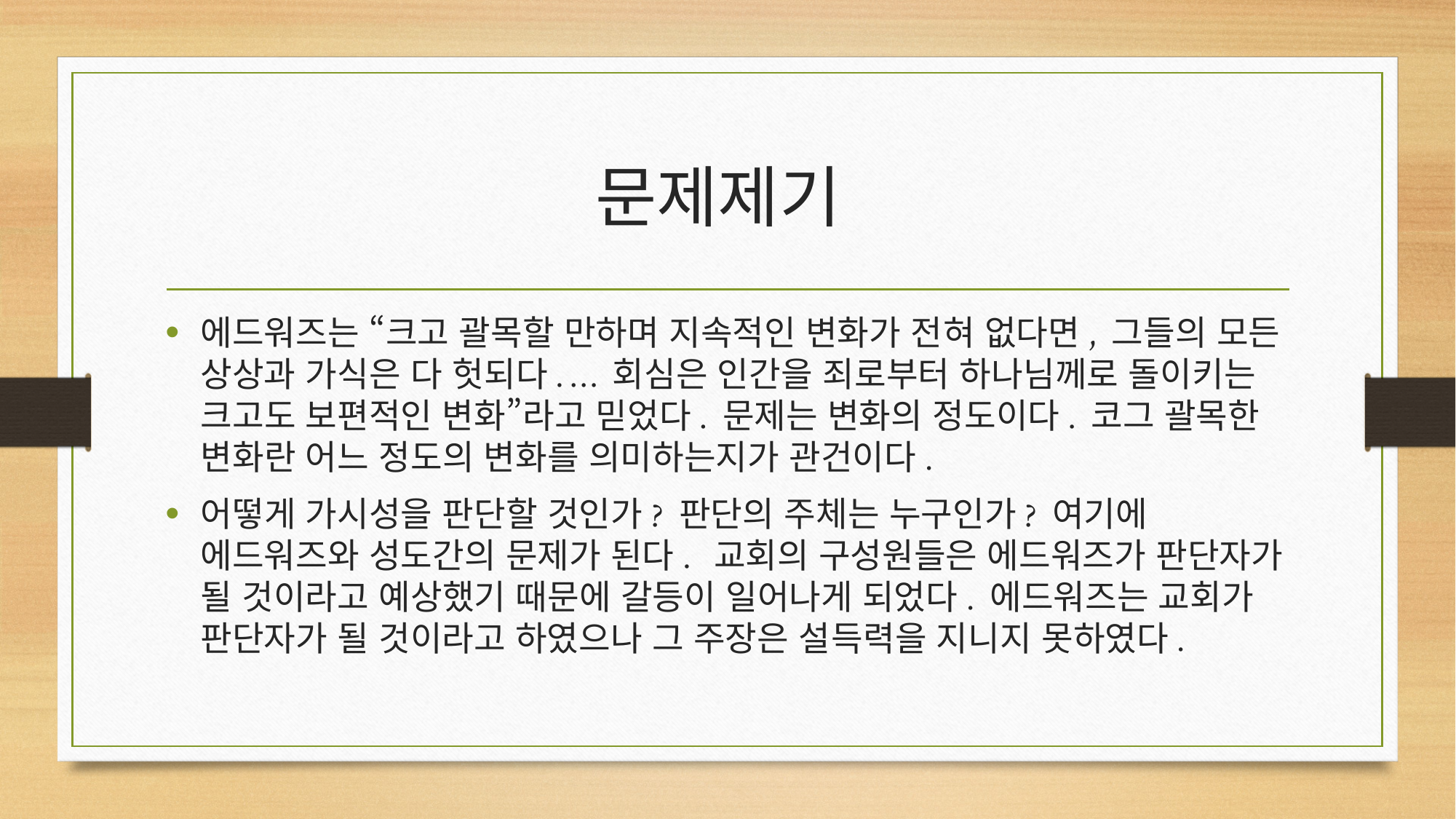

# 문제제기
에드워즈는 “크고 괄목할 만하며 지속적인 변화가 전혀 없다면, 그들의 모든 상상과 가식은 다 헛되다. … 회심은 인간을 죄로부터 하나님께로 돌이키는 크고도 보편적인 변화”라고 믿었다. 문제는 변화의 정도이다. 코그 괄목한 변화란 어느 정도의 변화를 의미하는지가 관건이다.
어떻게 가시성을 판단할 것인가? 판단의 주체는 누구인가? 여기에 에드워즈와 성도간의 문제가 된다.  교회의 구성원들은 에드워즈가 판단자가 될 것이라고 예상했기 때문에 갈등이 일어나게 되었다. 에드워즈는 교회가 판단자가 될 것이라고 하였으나 그 주장은 설득력을 지니지 못하였다.